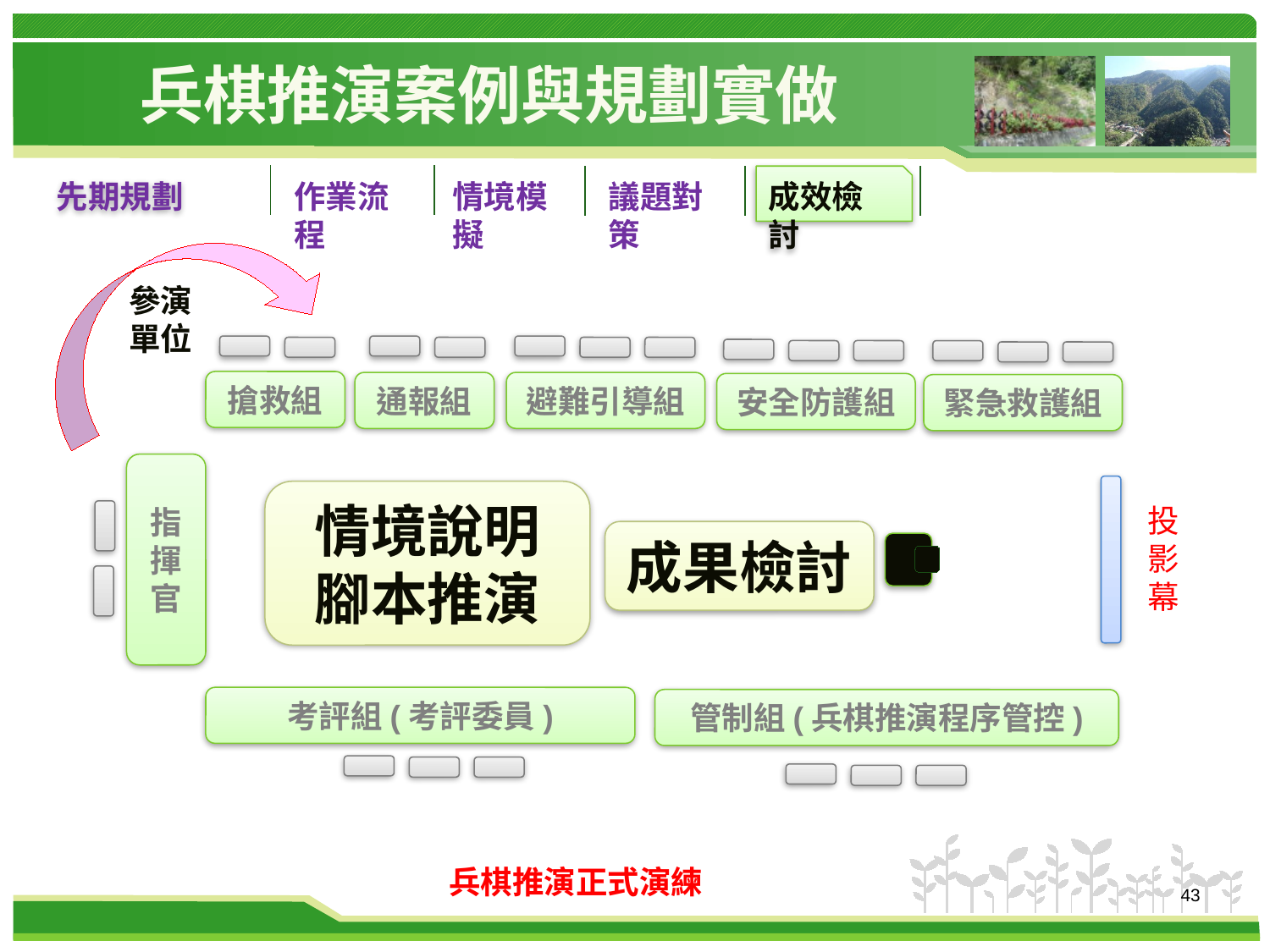

# 兵棋推演案例與規劃實做
先期規劃
作業流程
情境模擬
議題對策
成效檢討

參演
單位

搶救組
通報組
避難引導組
安全防護組
緊急救護組

指揮官

投
影
幕

考評組(考評委員)
管制組(兵棋推演程序管控)

情境說明
腳本推演
成果檢討
兵棋推演正式演練
43